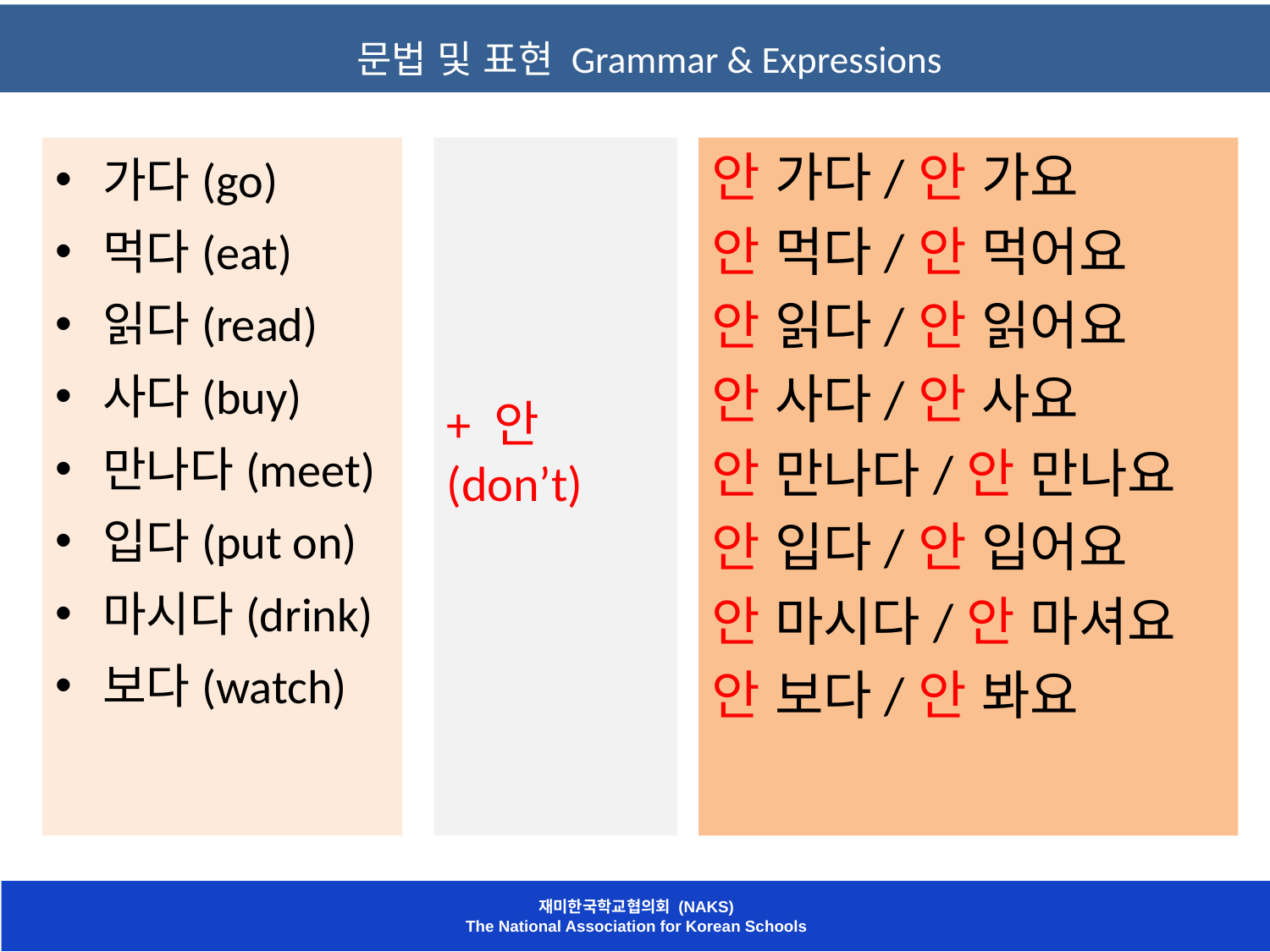

문법 및 표현 Grammar & Expressions
가다(go)
먹다(eat)
읽다(read)
사다(buy)
만나다(meet)
입다(put on)
마시다(drink)
보다(watch)

+ 안(don’t)

안 가다/안 가요
안 먹다/안 먹어요
안 읽다/안 읽어요
안 사다/안 사요
안 만나다/안 만나요
안 입다/안 입어요
안 마시다/안 마셔요
안 보다/안 봐요
재미한국학교협의회 (NAKS)
The National Association for Korean Schools